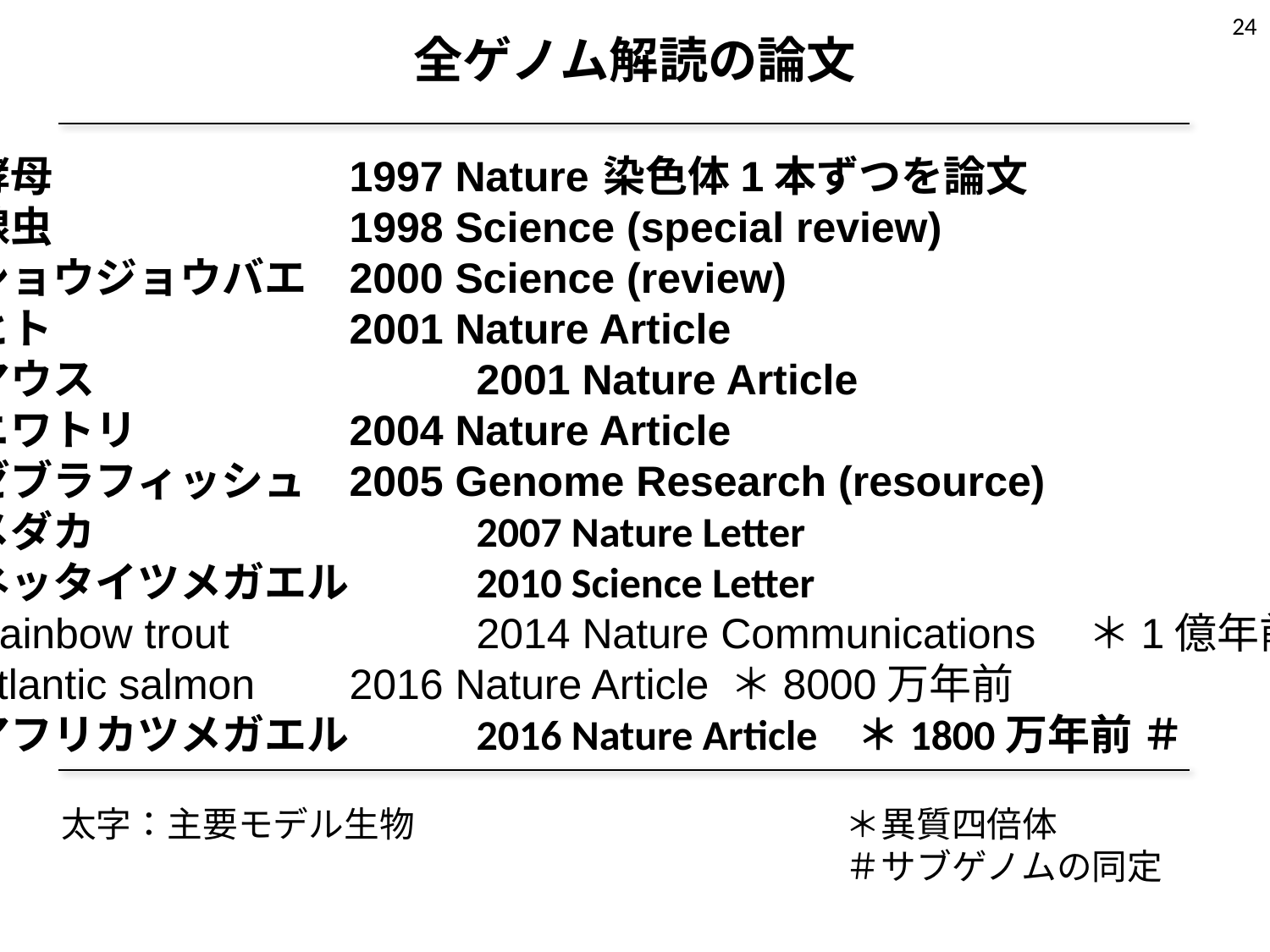

24
全ゲノム解読の論文
酵母			1997 Nature	染色体1本ずつを論文
線虫			1998 Science (special review)
ショウジョウバエ	2000 Science (review)
ヒト			2001 Nature Article
マウス			2001 Nature Article
ニワトリ		2004 Nature Article
ゼブラフィッシュ	2005 Genome Research (resource)
メダカ			2007 Nature Letter
ネッタイツメガエル	2010 Science Letter
Rainbow trout		2014 Nature Communications　＊1億年前
Atlantic salmon	2016 Nature Article	＊8000万年前
アフリカツメガエル	2016 Nature Article	＊1800万年前 ＃
太字：主要モデル生物
＊異質四倍体
＃サブゲノムの同定